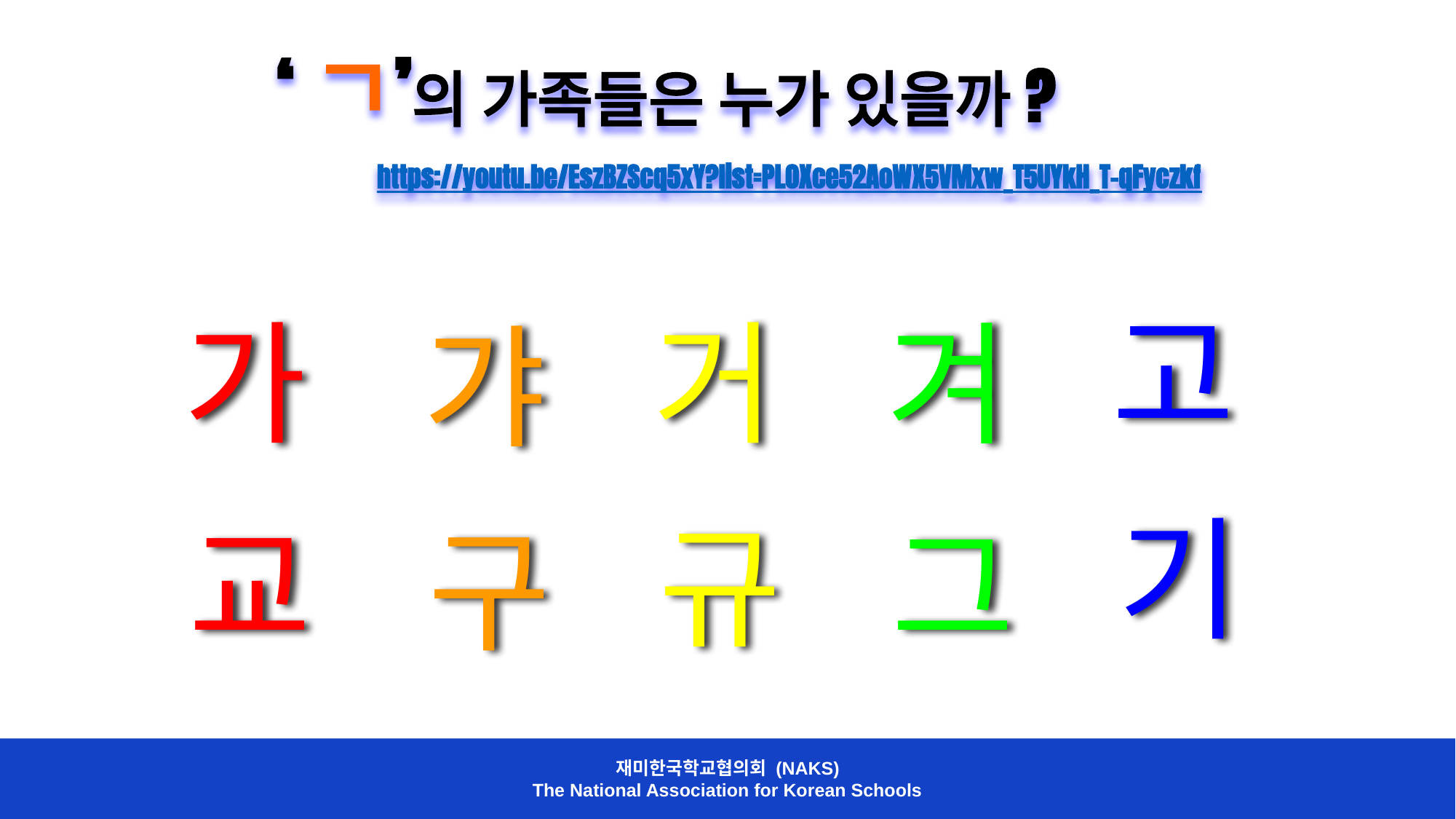

‘ㄱ’의 가족들은 누가 있을까?
         https://youtu.be/EszBZScq5xY?list=PL0Xce52AoWX5VMxw_T5UYkH_T-qFyczkf

고
가
거
겨
갸
기
교
규
그
구
재미한국학교협의회 (NAKS)
The National Association for Korean Schools